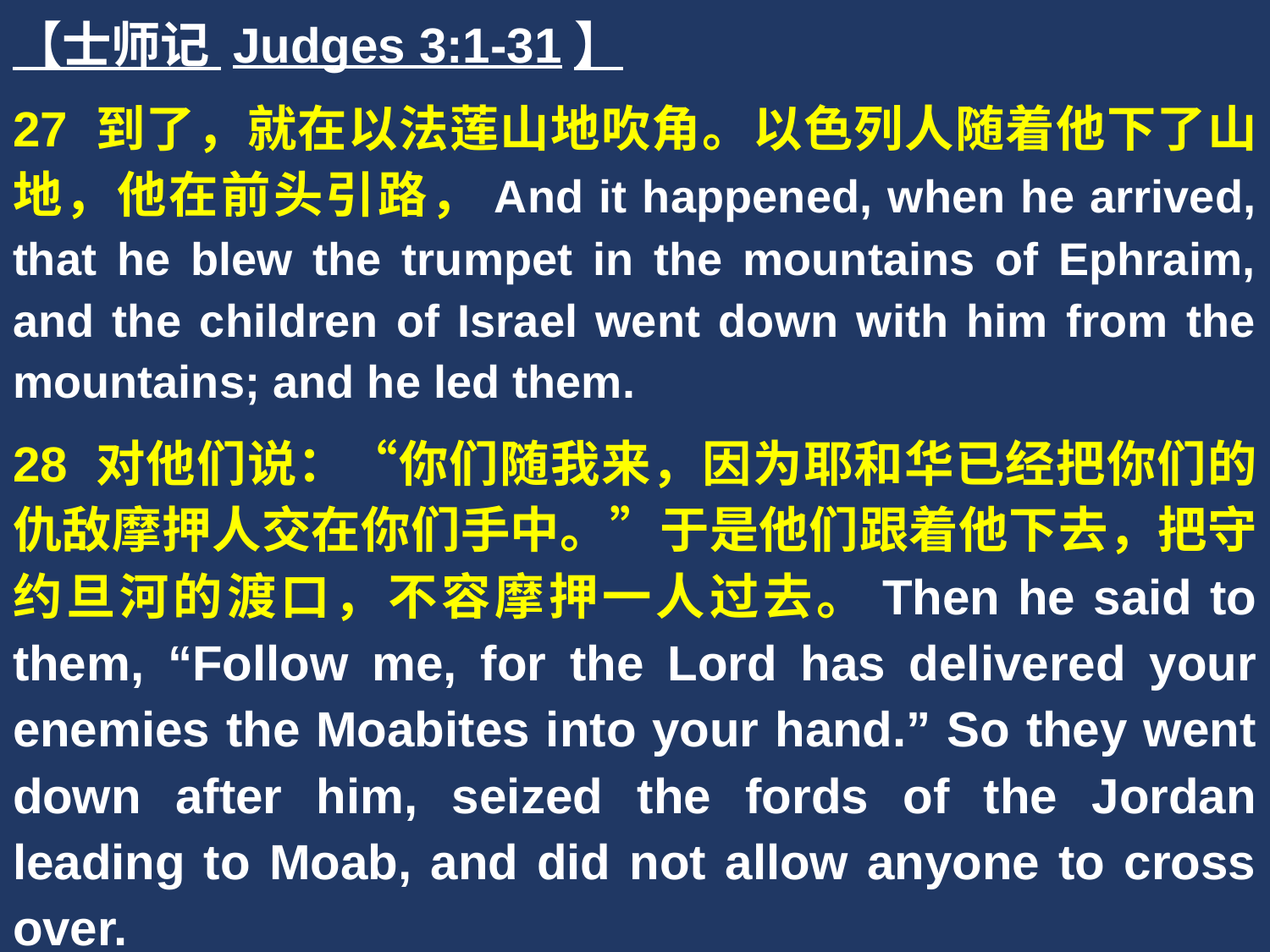

【士师记 Judges 3:1-31】
27 到了，就在以法莲山地吹角。以色列人随着他下了山地，他在前头引路，And it happened, when he arrived, that he blew the trumpet in the mountains of Ephraim, and the children of Israel went down with him from the mountains; and he led them.
28 对他们说：“你们随我来，因为耶和华已经把你们的仇敌摩押人交在你们手中。”于是他们跟着他下去，把守约旦河的渡口，不容摩押一人过去。Then he said to them, “Follow me, for the Lord has delivered your enemies the Moabites into your hand.” So they went down after him, seized the fords of the Jordan leading to Moab, and did not allow anyone to cross over.